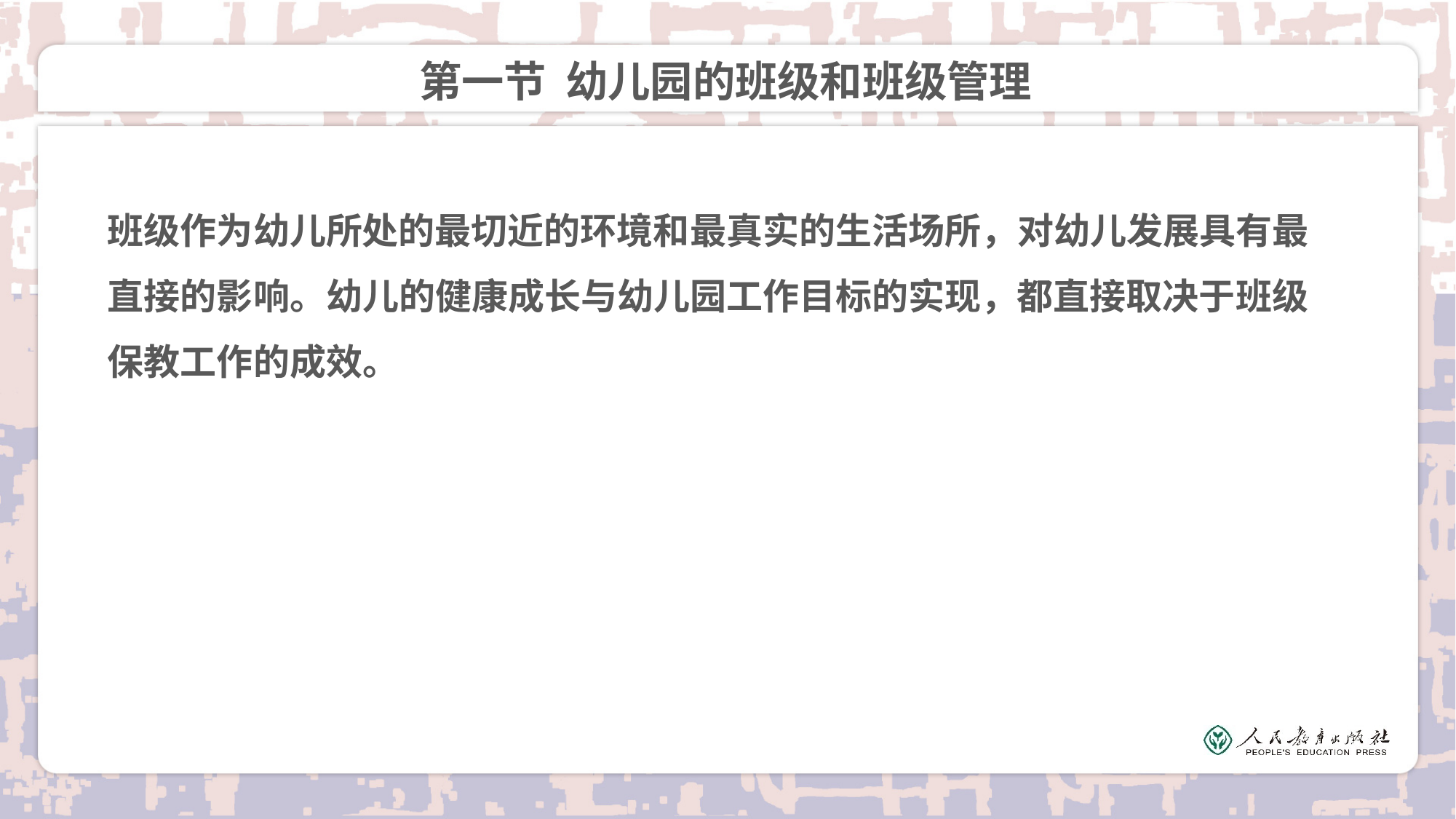

# 第一节  幼儿园的班级和班级管理
班级作为幼儿所处的最切近的环境和最真实的生活场所，对幼儿发展具有最直接的影响。幼儿的健康成长与幼儿园工作目标的实现，都直接取决于班级保教工作的成效。